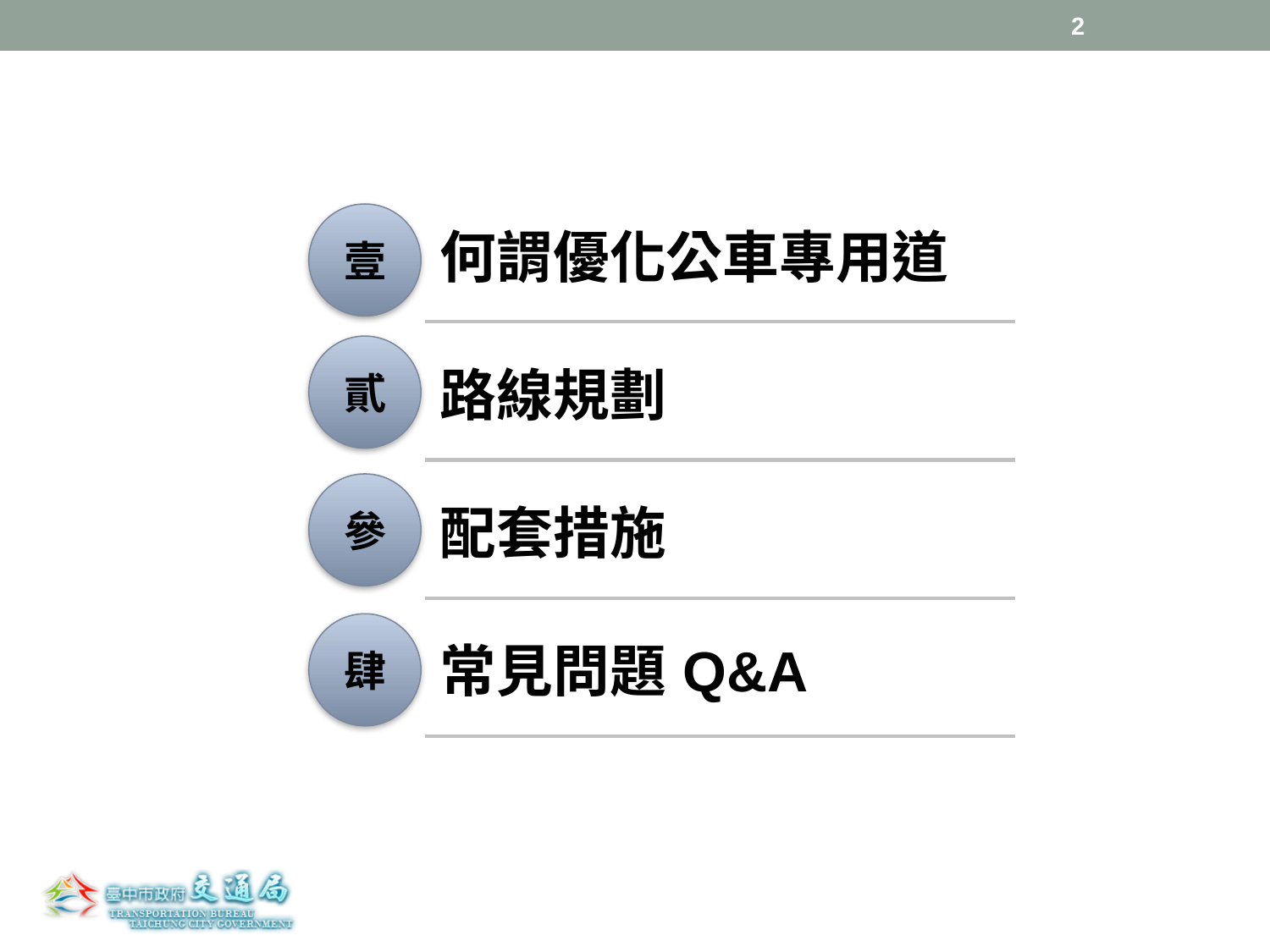

2
| 何謂優化公車專用道 |
| --- |
| 路線規劃 |
| 配套措施 |
| 常見問題Q&A |
壹
貳
參
肆